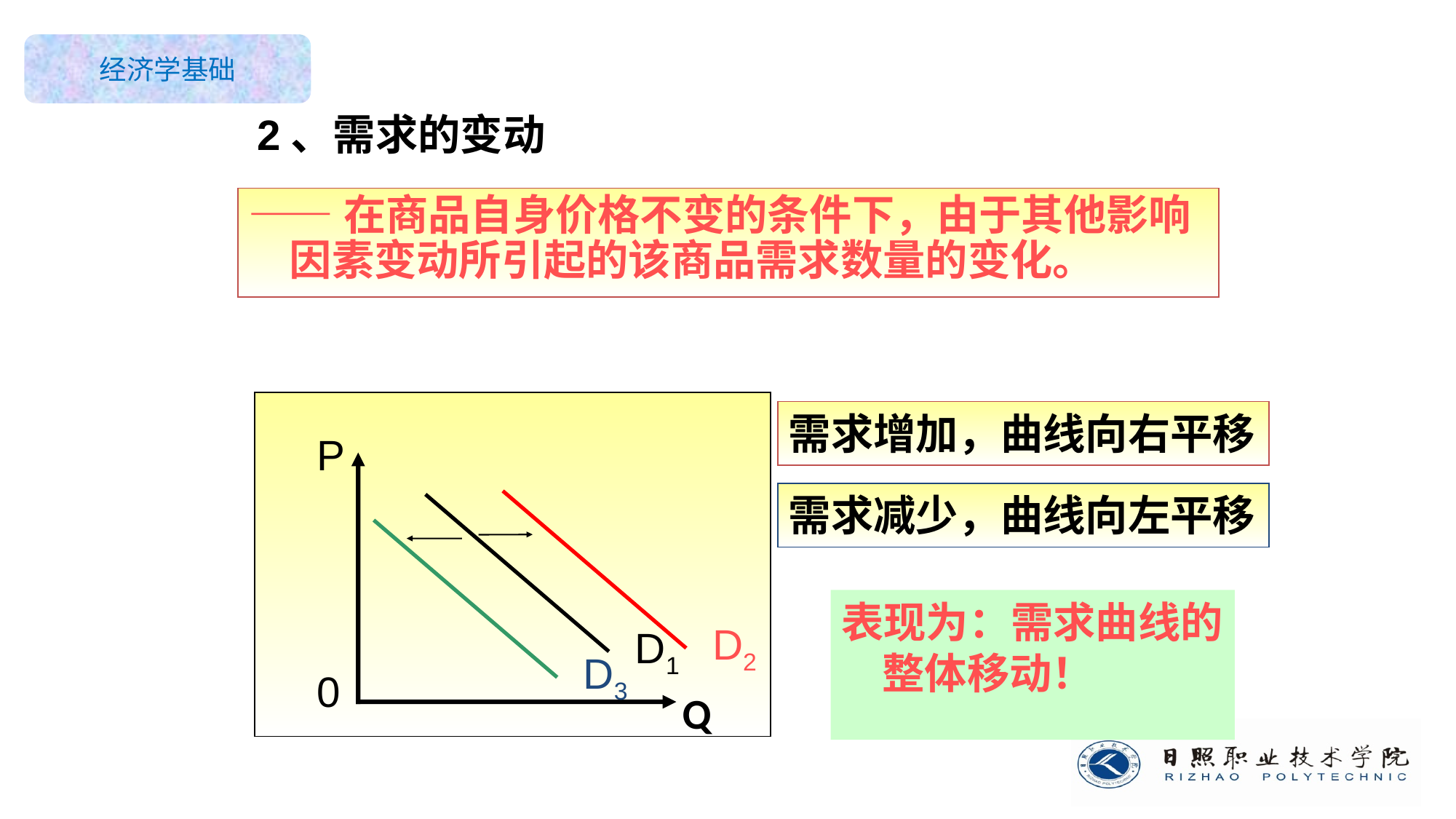

2、需求的变动
——在商品自身价格不变的条件下，由于其他影响因素变动所引起的该商品需求数量的变化。

需求增加，曲线向右平移
P

需求减少，曲线向左平移

表现为：需求曲线的整体移动！
D2
D1
D3
0
Q